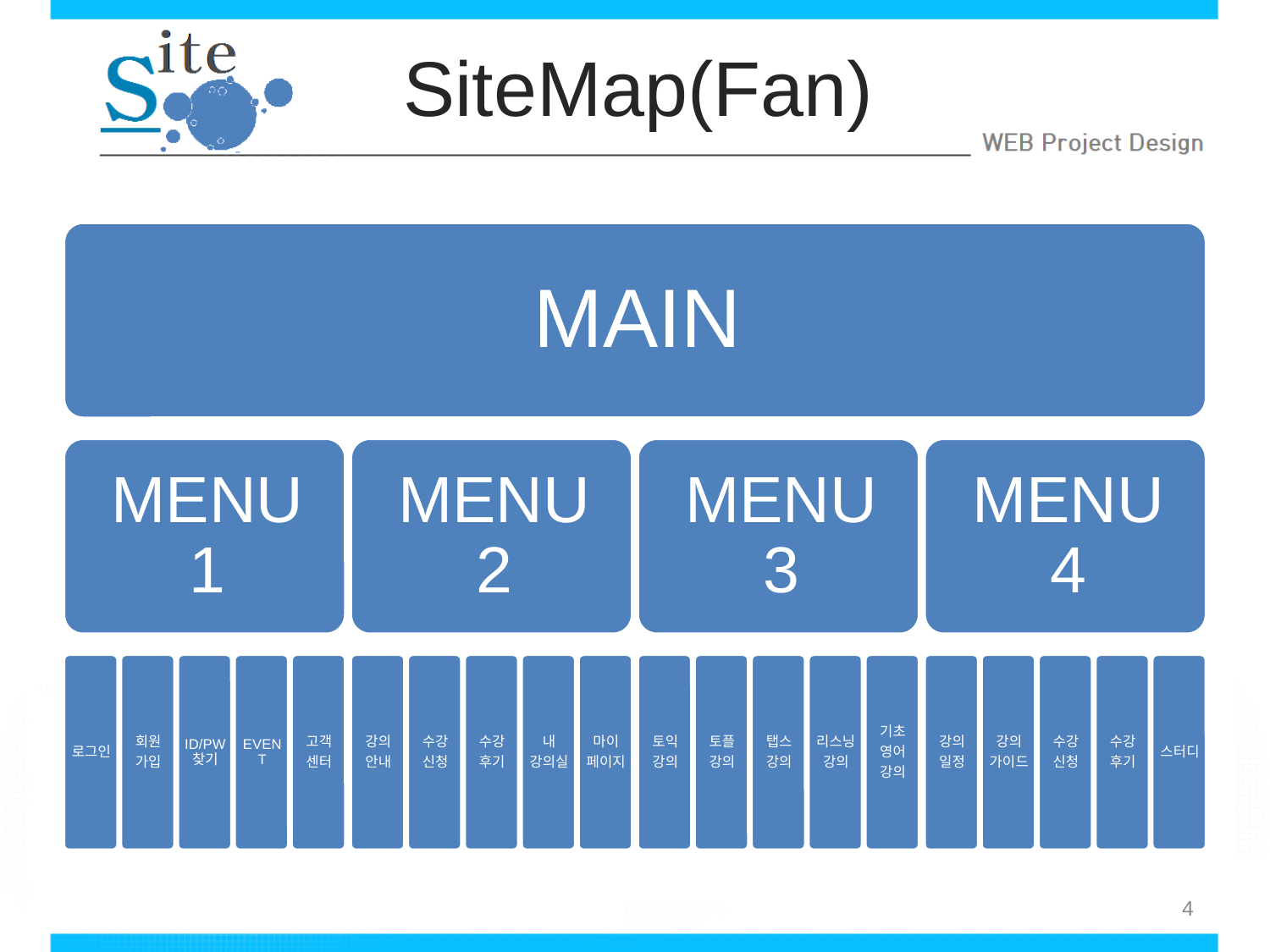

# SiteMap(Fan)
MAIN
MENU1
로그인
회원
가입
ID/PW찾기
EVENT
고객
센터
MENU2
강의
안내
수강
신청
수강
후기
내
강의실
마이
페이지
MENU3
토익
강의
토플
강의
탭스
강의
리스닝
강의
기초
영어
강의
MENU4
강의
일정
강의
가이드
수강
신청
수강
후기
스터디
4